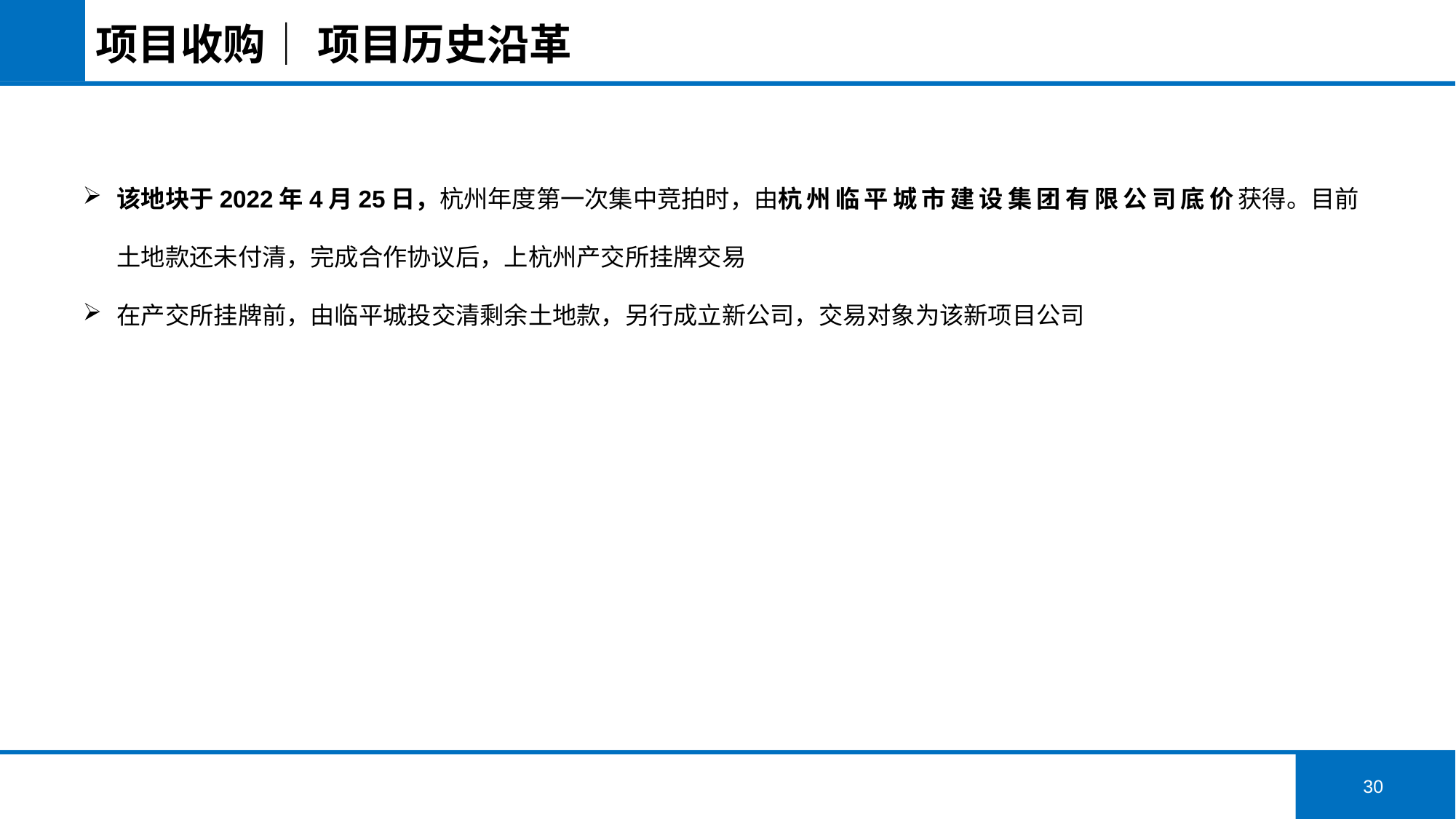

# 项目收购│ 项目历史沿革
该地块于2022年4月25日，杭州年度第一次集中竞拍时，由杭州临平城市建设集团有限公司底价获得。目前土地款还未付清，完成合作协议后，上杭州产交所挂牌交易
在产交所挂牌前，由临平城投交清剩余土地款，另行成立新公司，交易对象为该新项目公司

30